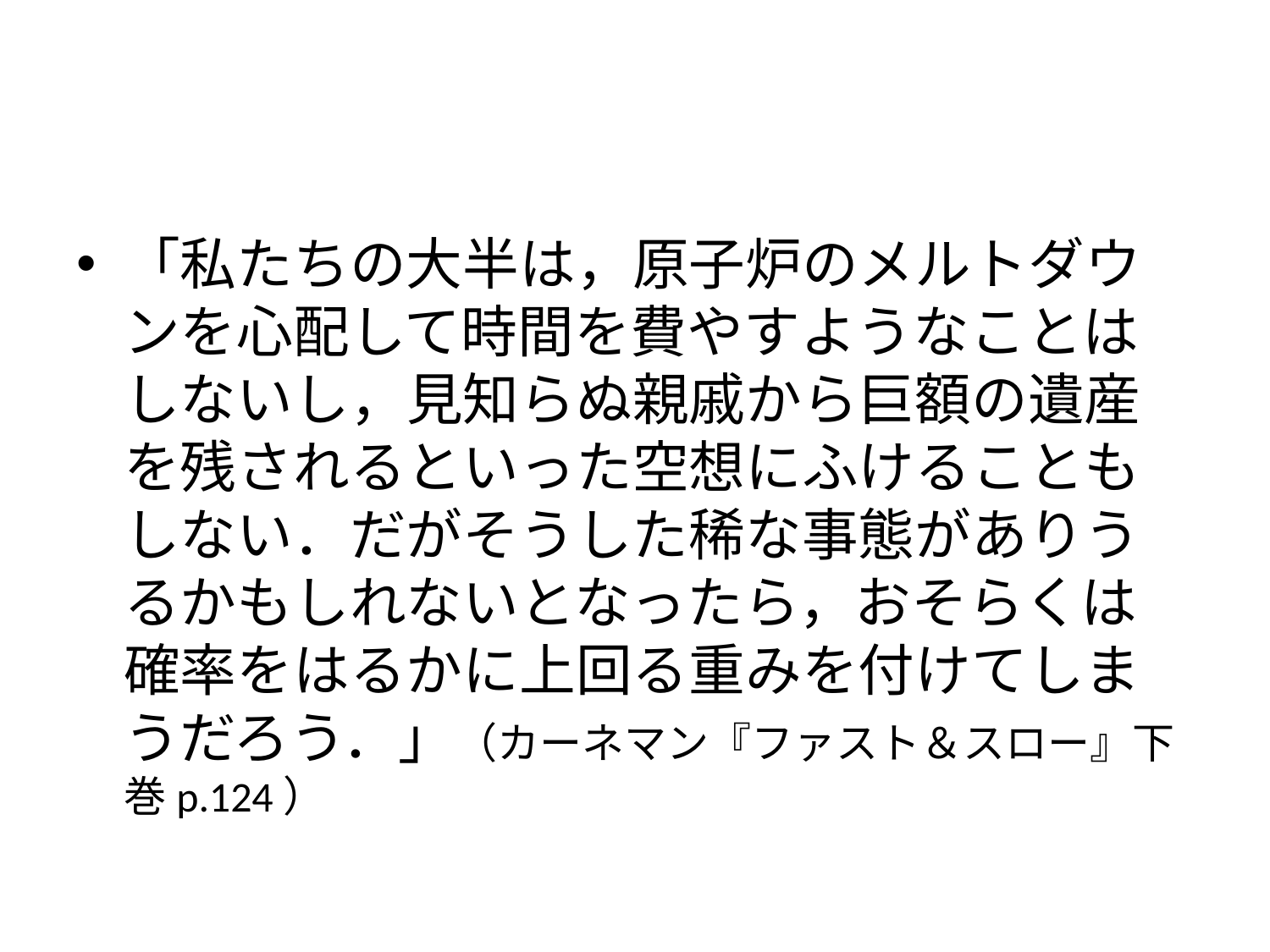

#
「私たちの大半は，原子炉のメルトダウンを心配して時間を費やすようなことはしないし，見知らぬ親戚から巨額の遺産を残されるといった空想にふけることもしない．だがそうした稀な事態がありうるかもしれないとなったら，おそらくは確率をはるかに上回る重みを付けてしまうだろう．」（カーネマン『ファスト＆スロー』下巻p.124）